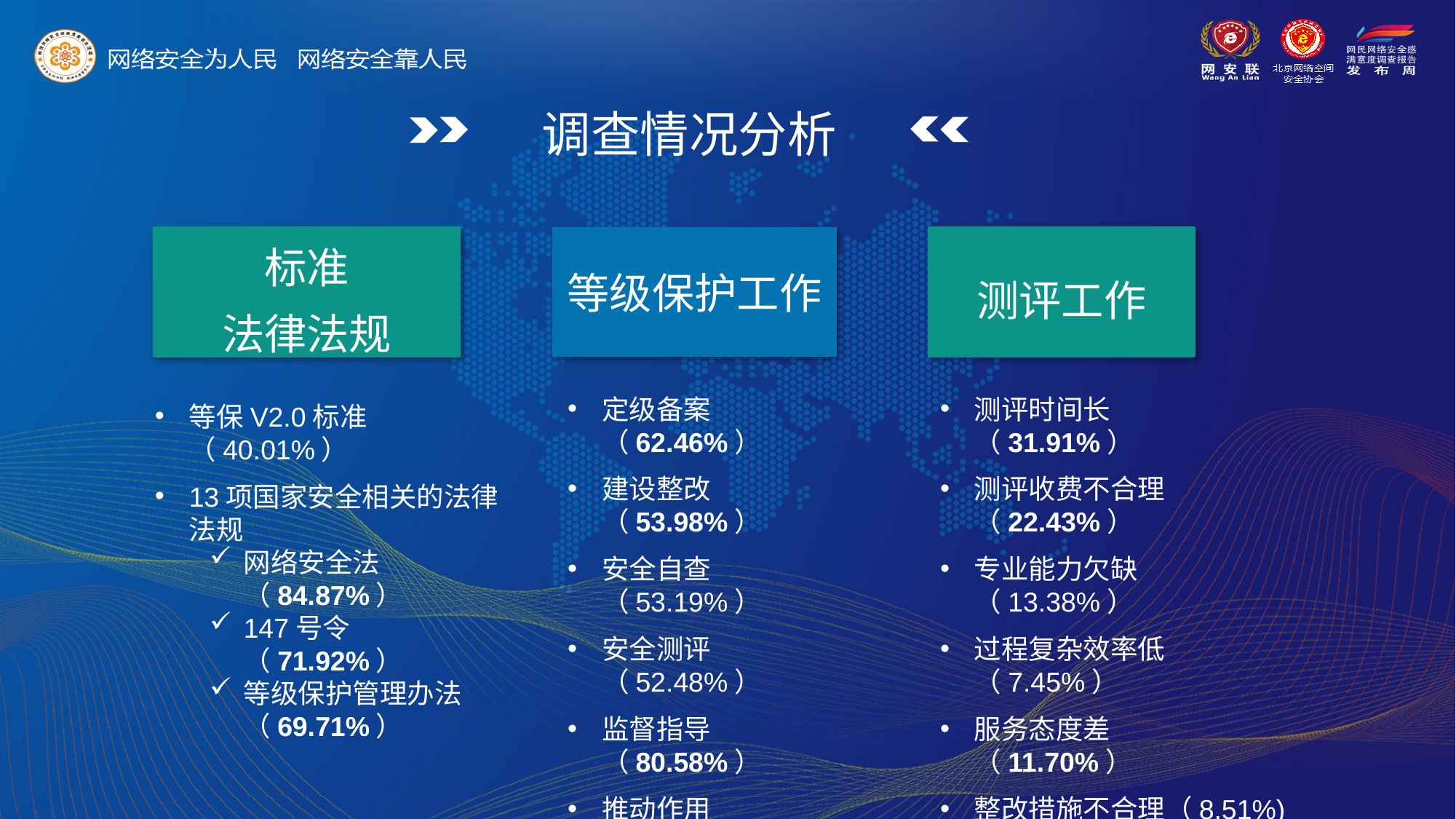

调查情况分析

测评工作
等级保护工作
标准
法律法规

等保V2.0标准（40.01%）

13项国家安全相关的法律法规
网络安全法（84.87%）
147号令（71.92%）
等级保护管理办法（69.71%）
定级备案（62.46%）

建设整改（53.98%）

安全自查（53.19%）

安全测评（52.48%）

监督指导 （80.58%）

推动作用（88.12%）
测评时间长       （31.91%）

测评收费不合理（22.43%）

专业能力欠缺    （13.38%）

过程复杂效率低 （7.45%）

服务态度差       （11.70%）

整改措施不合理（8.51%)